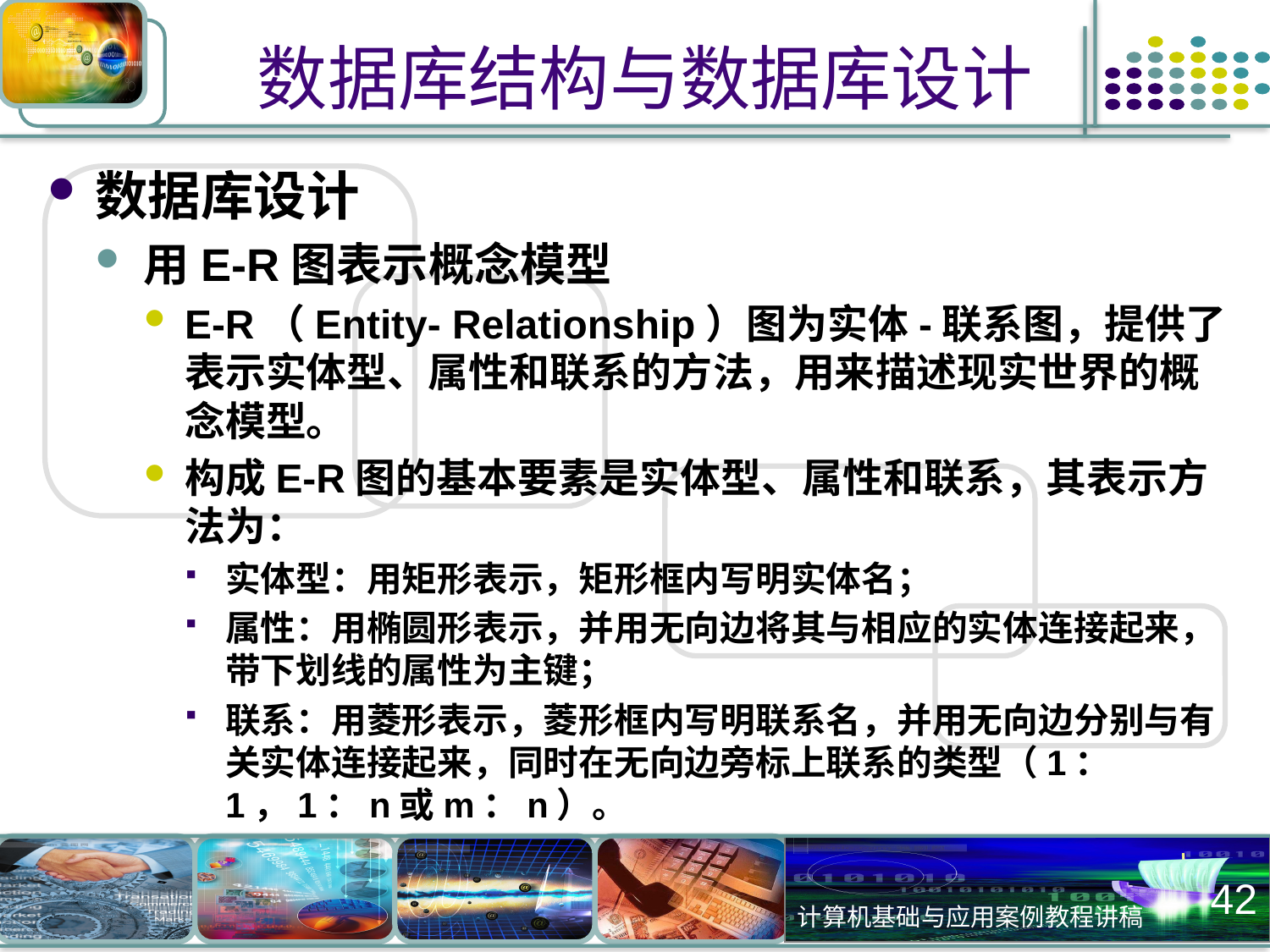

# 数据库结构与数据库设计
数据库设计
用E-R图表示概念模型
E-R（Entity- Relationship）图为实体-联系图，提供了表示实体型、属性和联系的方法，用来描述现实世界的概念模型。
构成E-R图的基本要素是实体型、属性和联系，其表示方法为：
实体型：用矩形表示，矩形框内写明实体名；
属性：用椭圆形表示，并用无向边将其与相应的实体连接起来，带下划线的属性为主键；
联系：用菱形表示，菱形框内写明联系名，并用无向边分别与有关实体连接起来，同时在无向边旁标上联系的类型（1：1，1：n或m：n）。
42